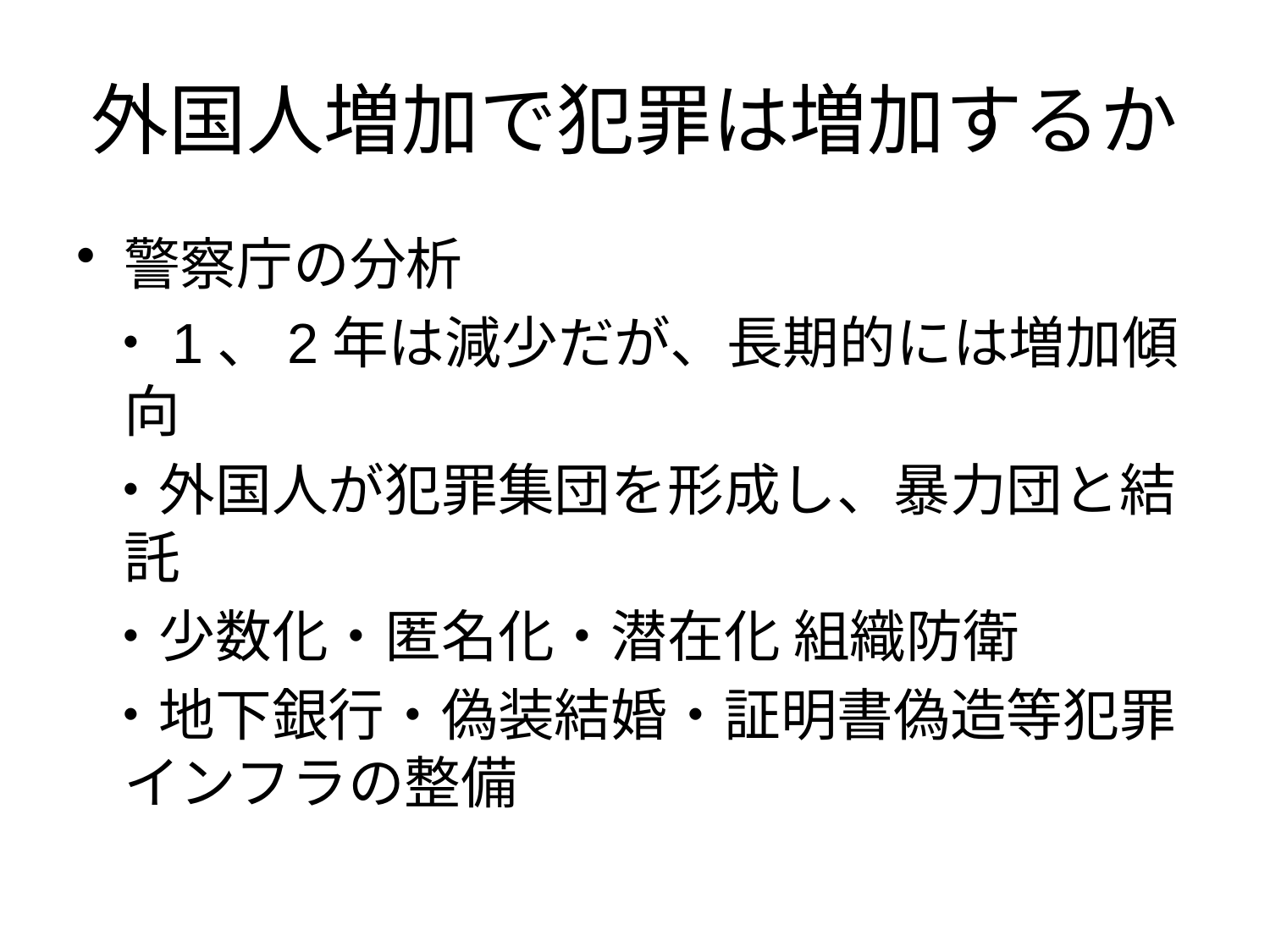

# 外国人増加で犯罪は増加するか
警察庁の分析
 ・1、2年は減少だが、長期的には増加傾向
 ・外国人が犯罪集団を形成し、暴力団と結託
 ・少数化・匿名化・潜在化 組織防衛
 ・地下銀行・偽装結婚・証明書偽造等犯罪インフラの整備